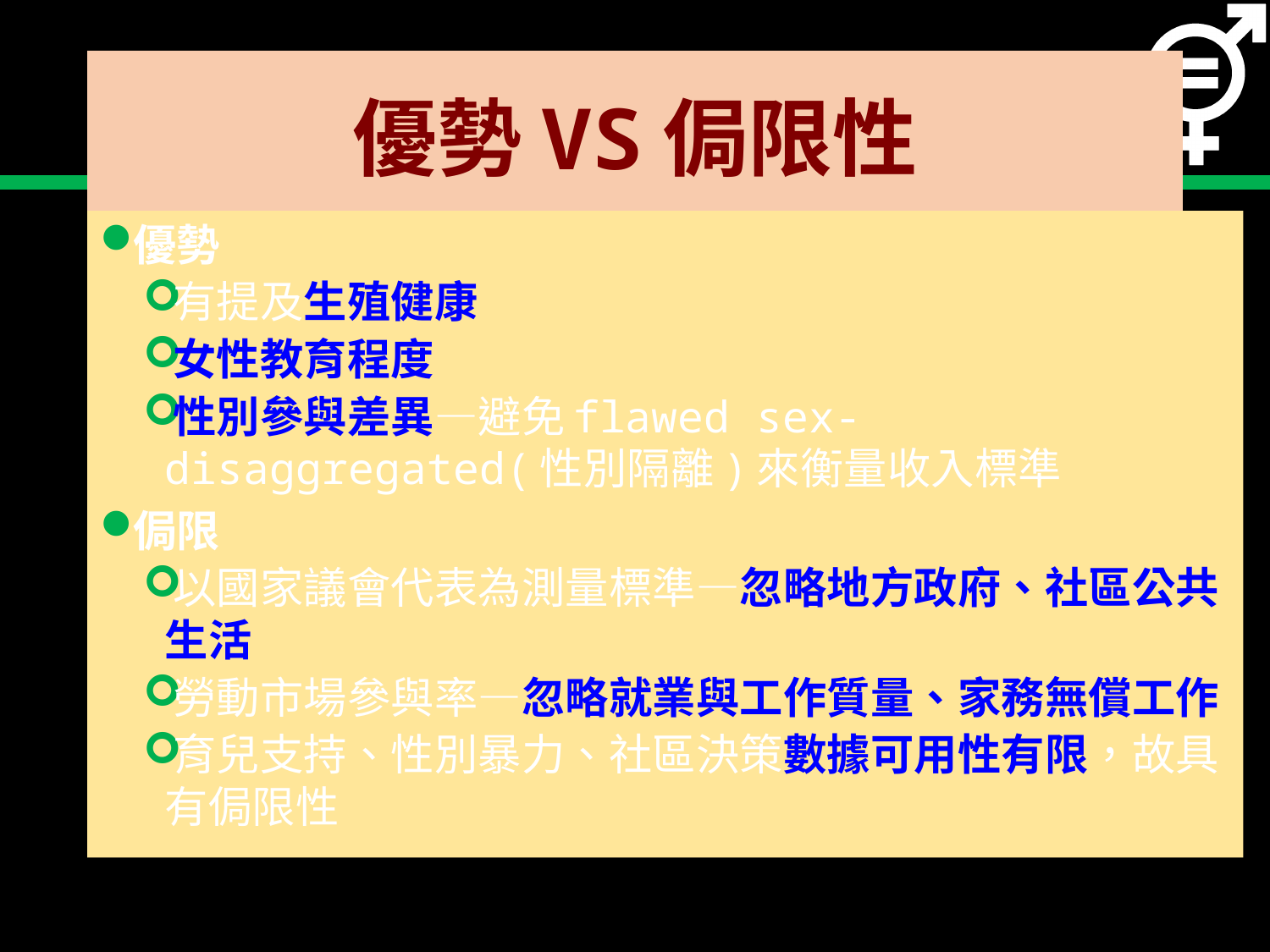

# 優勢VS侷限性
優勢
有提及生殖健康
女性教育程度
性別參與差異—避免flawed sex-disaggregated(性別隔離)來衡量收入標準
侷限
以國家議會代表為測量標準—忽略地方政府、社區公共生活
勞動市場參與率—忽略就業與工作質量、家務無償工作
育兒支持、性別暴力、社區決策數據可用性有限，故具有侷限性